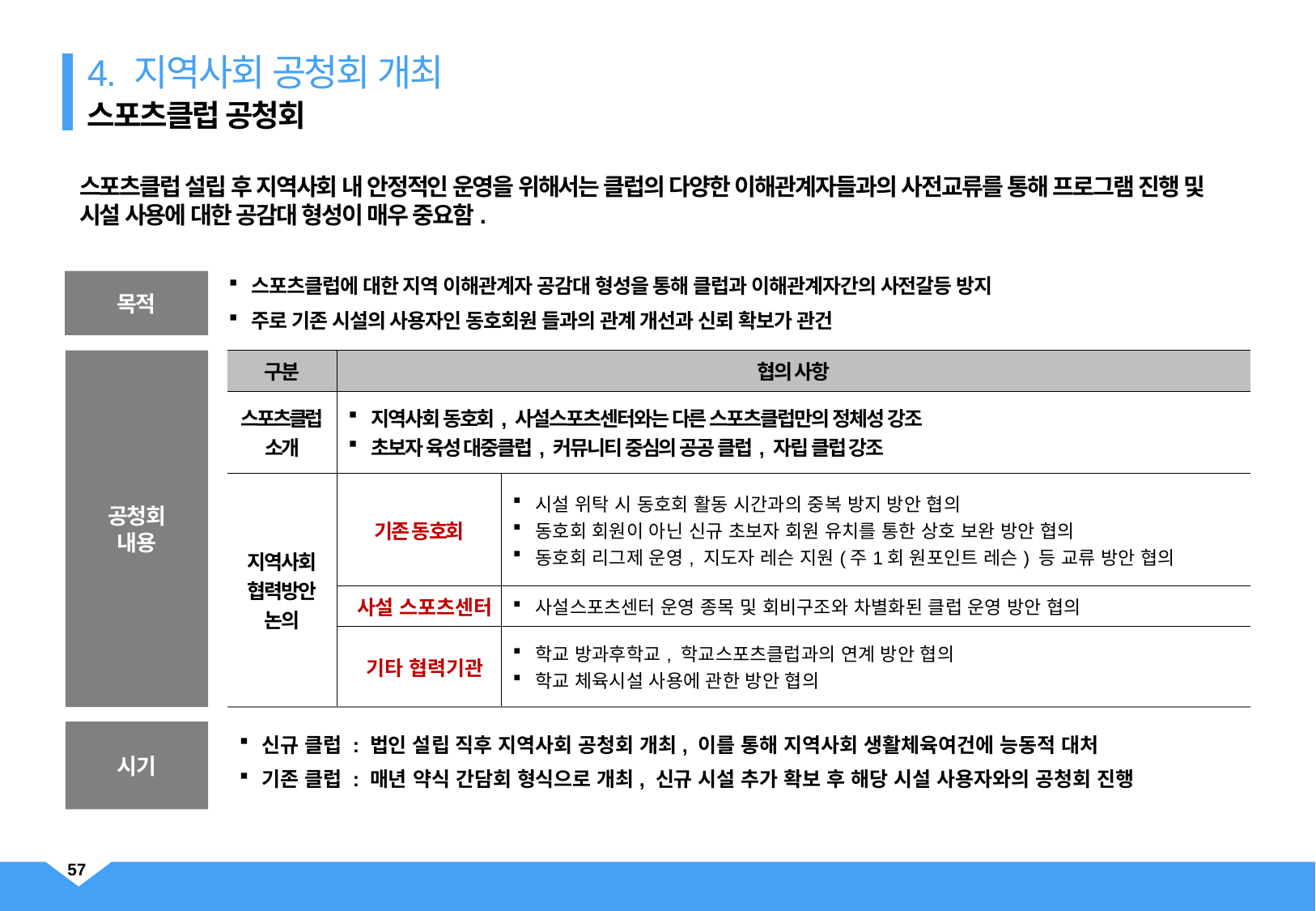

4. 지역사회 공청회 개최
스포츠클럽 공청회
스포츠클럽 설립 후 지역사회 내 안정적인 운영을 위해서는 클럽의 다양한 이해관계자들과의 사전교류를 통해 프로그램 진행 및 시설 사용에 대한 공감대 형성이 매우 중요함.
스포츠클럽에 대한 지역 이해관계자 공감대 형성을 통해 클럽과 이해관계자간의 사전갈등 방지
주로 기존 시설의 사용자인 동호회원 들과의 관계 개선과 신뢰 확보가 관건
목적
공청회
내용
| 구분 | 협의 사항 |  |
| --- | --- | --- |
| 스포츠클럽 소개 | 지역사회 동호회, 사설스포츠센터와는 다른 스포츠클럽만의 정체성 강조 초보자 육성 대중클럽, 커뮤니티 중심의 공공 클럽, 자립 클럽 강조 |  |
| 지역사회 협력방안 논의 | 기존 동호회 | 시설 위탁 시 동호회 활동 시간과의 중복 방지 방안 협의 동호회 회원이 아닌 신규 초보자 회원 유치를 통한 상호 보완 방안 협의 동호회 리그제 운영, 지도자 레슨 지원(주1회 원포인트 레슨) 등 교류 방안 협의 |
|  | 사설 스포츠센터 | 사설스포츠센터 운영 종목 및 회비구조와 차별화된 클럽 운영 방안 협의 |
|  | 기타 협력기관 | 학교 방과후학교, 학교스포츠클럽과의 연계 방안 협의 학교 체육시설 사용에 관한 방안 협의 |
시기
신규 클럽 : 법인 설립 직후 지역사회 공청회 개최, 이를 통해 지역사회 생활체육여건에 능동적 대처
기존 클럽 : 매년 약식 간담회 형식으로 개최, 신규 시설 추가 확보 후 해당 시설 사용자와의 공청회 진행